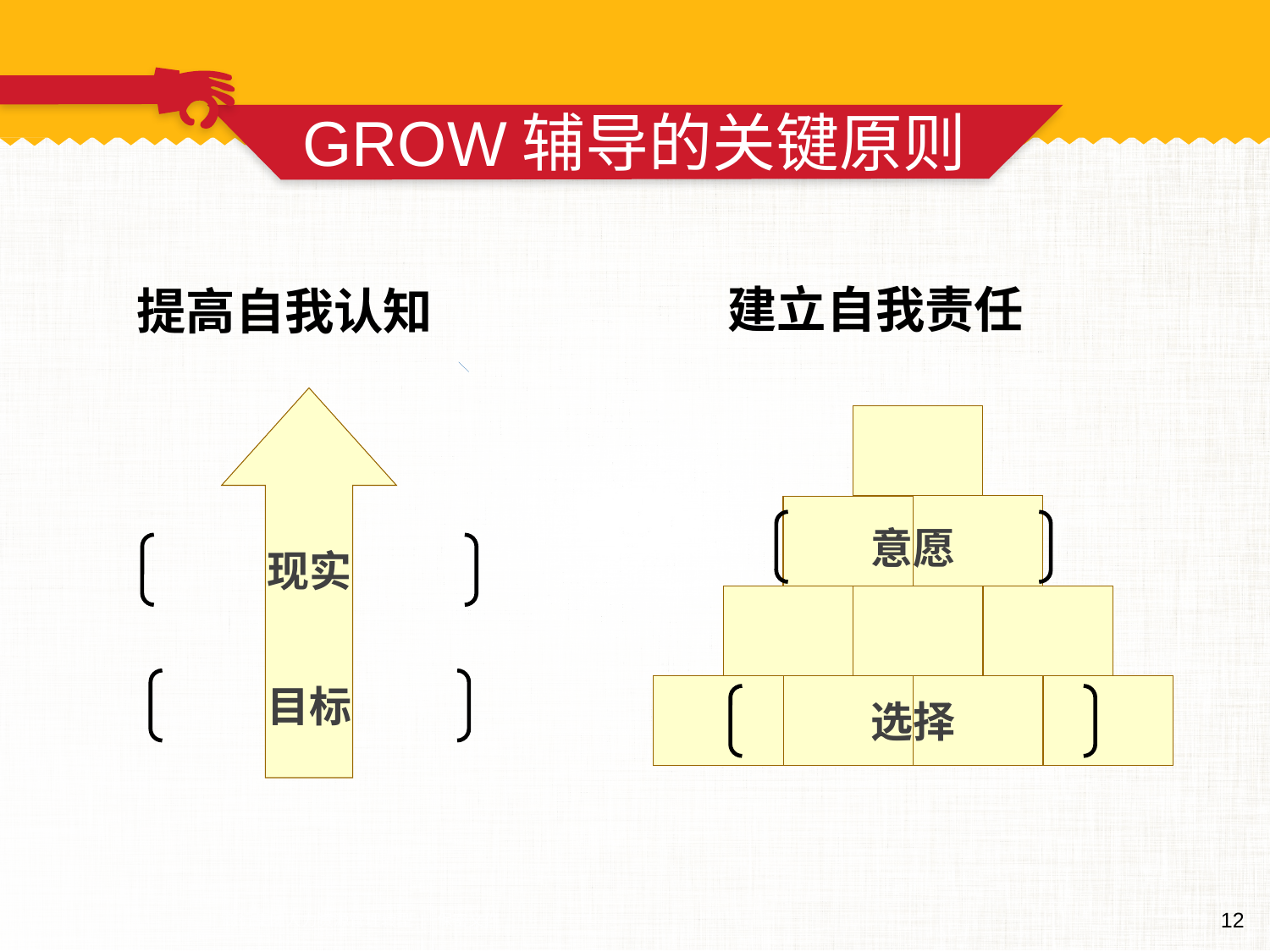

GROW辅导的关键原则
建立自我责任
提高自我认知

意愿
现实
目标
选择
商行集团人力资源管理转型 |  保密文件